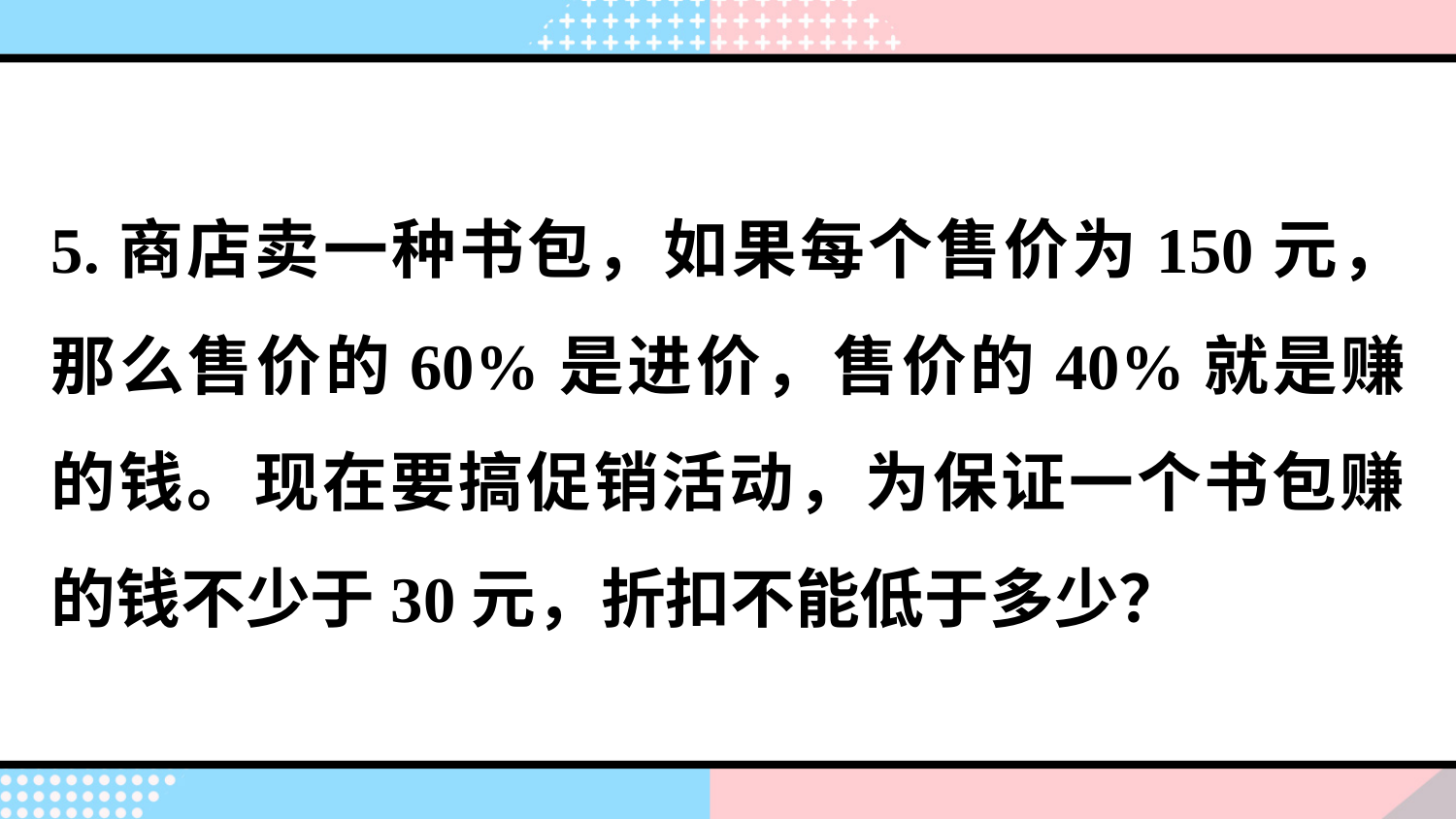

5.商店卖一种书包，如果每个售价为150元，那么售价的60%是进价，售价的40%就是赚的钱。现在要搞促销活动，为保证一个书包赚的钱不少于30元，折扣不能低于多少？